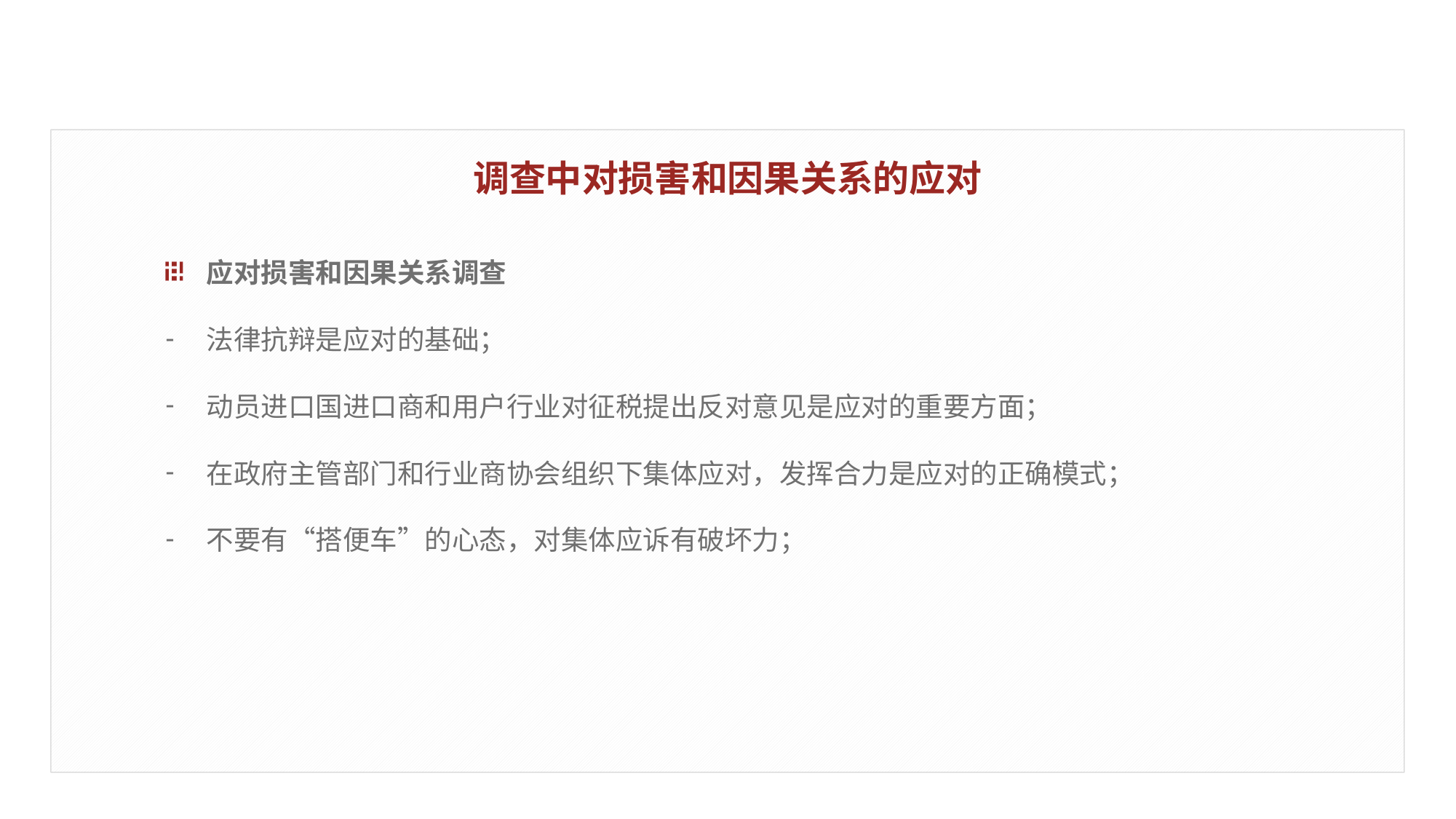

调查中对损害和因果关系的应对
应对损害和因果关系调查
法律抗辩是应对的基础；
动员进口国进口商和用户行业对征税提出反对意见是应对的重要方面；
在政府主管部门和行业商协会组织下集体应对，发挥合力是应对的正确模式；
不要有“搭便车”的心态，对集体应诉有破坏力；